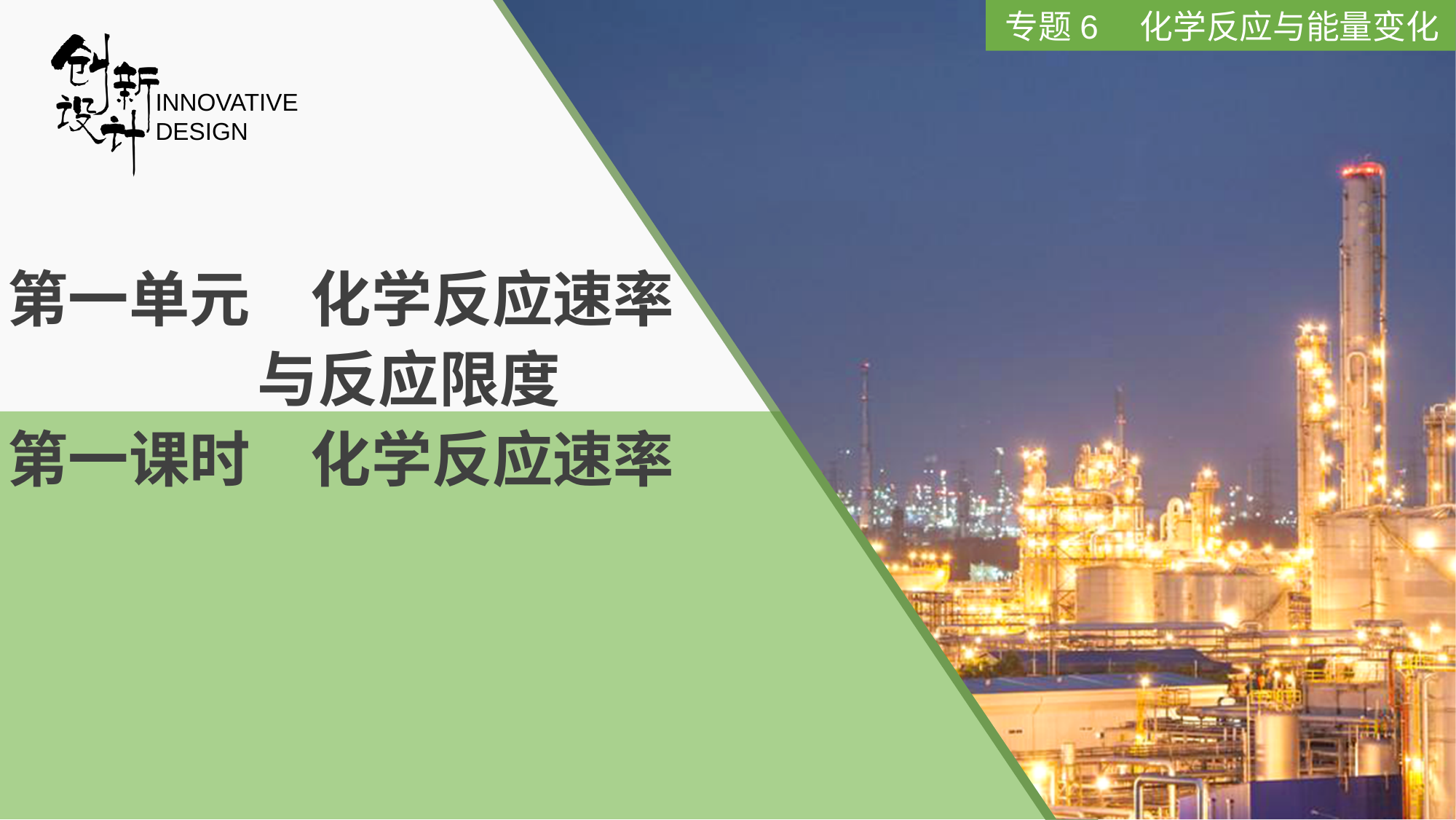

专题6　化学反应与能量变化
第一单元　化学反应速率
                 与反应限度
第一课时　化学反应速率